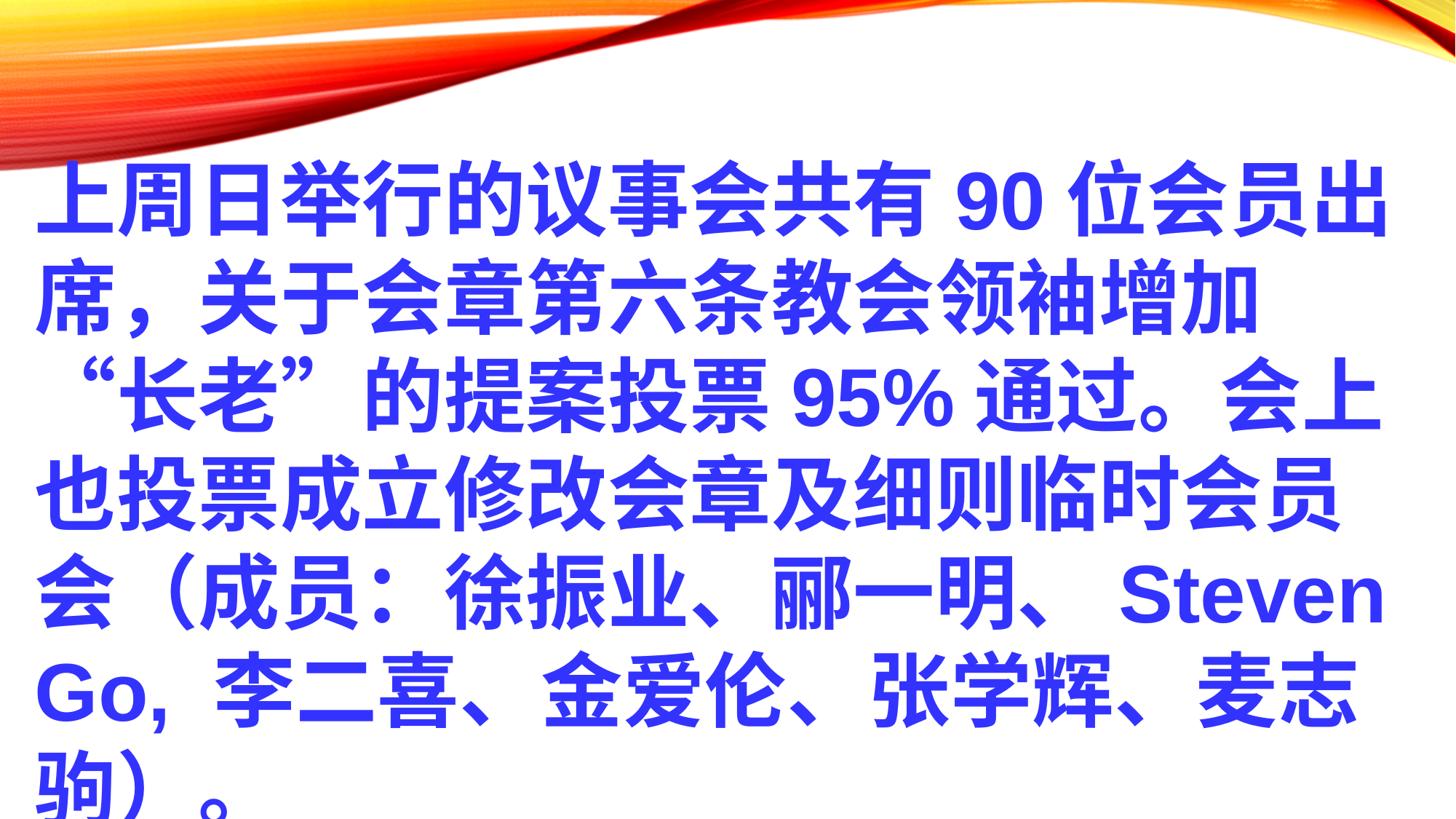

上周日举行的议事会共有90位会员出席，关于会章第六条教会领袖增加“长老”的提案投票95%通过。会上也投票成立修改会章及细则临时会员会（成员：徐振业、郦一明、Steven Go, 李二喜、金爱伦、张学辉、麦志驹）。